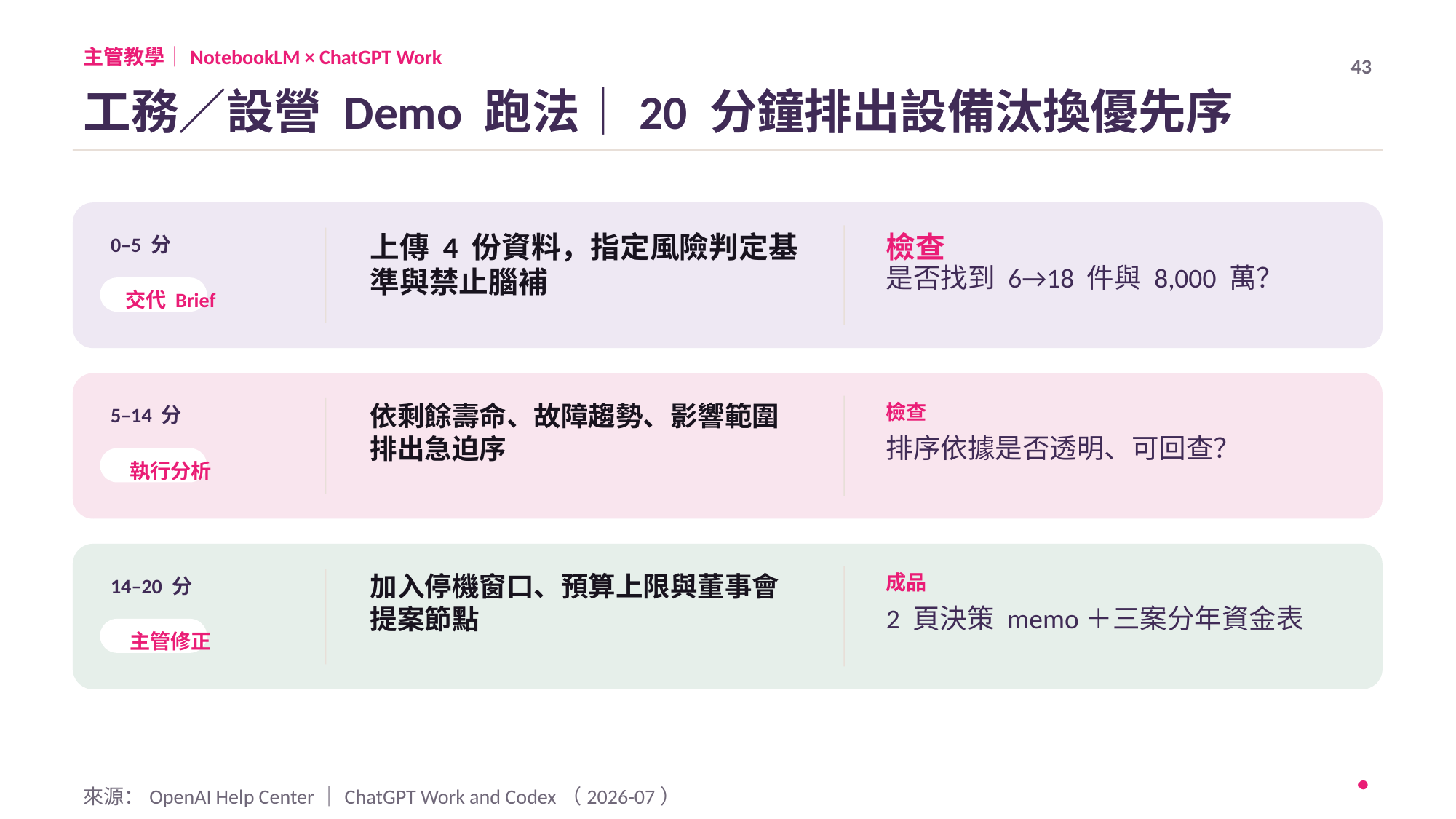

主管教學｜NotebookLM × ChatGPT Work
43
工務／設營 Demo 跑法｜20 分鐘排出設備汰換優先序

上傳 4 份資料，指定風險判定基準與禁止腦補
檢查

0–5 分

是否找到 6→18 件與 8,000 萬？

交代 Brief

依剩餘壽命、故障趨勢、影響範圍排出急迫序
檢查

5–14 分

排序依據是否透明、可回查？

執行分析

加入停機窗口、預算上限與董事會提案節點
成品

14–20 分

2 頁決策 memo＋三案分年資金表

主管修正
來源：OpenAI Help Center｜ChatGPT Work and Codex（2026-07）